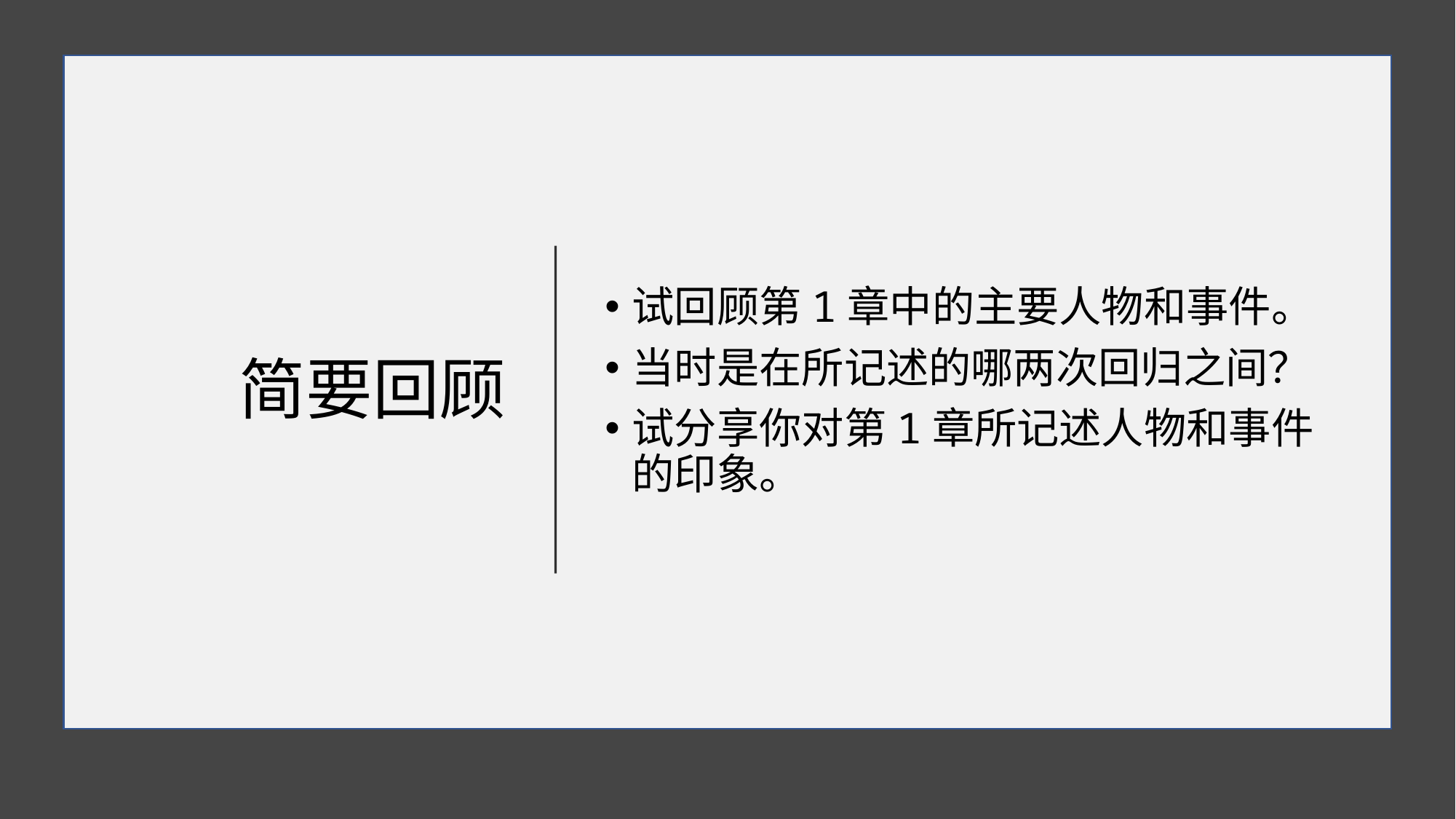

# 简要回顾
试回顾第1章中的主要人物和事件。
当时是在所记述的哪两次回归之间？
试分享你对第1章所记述人物和事件的印象。